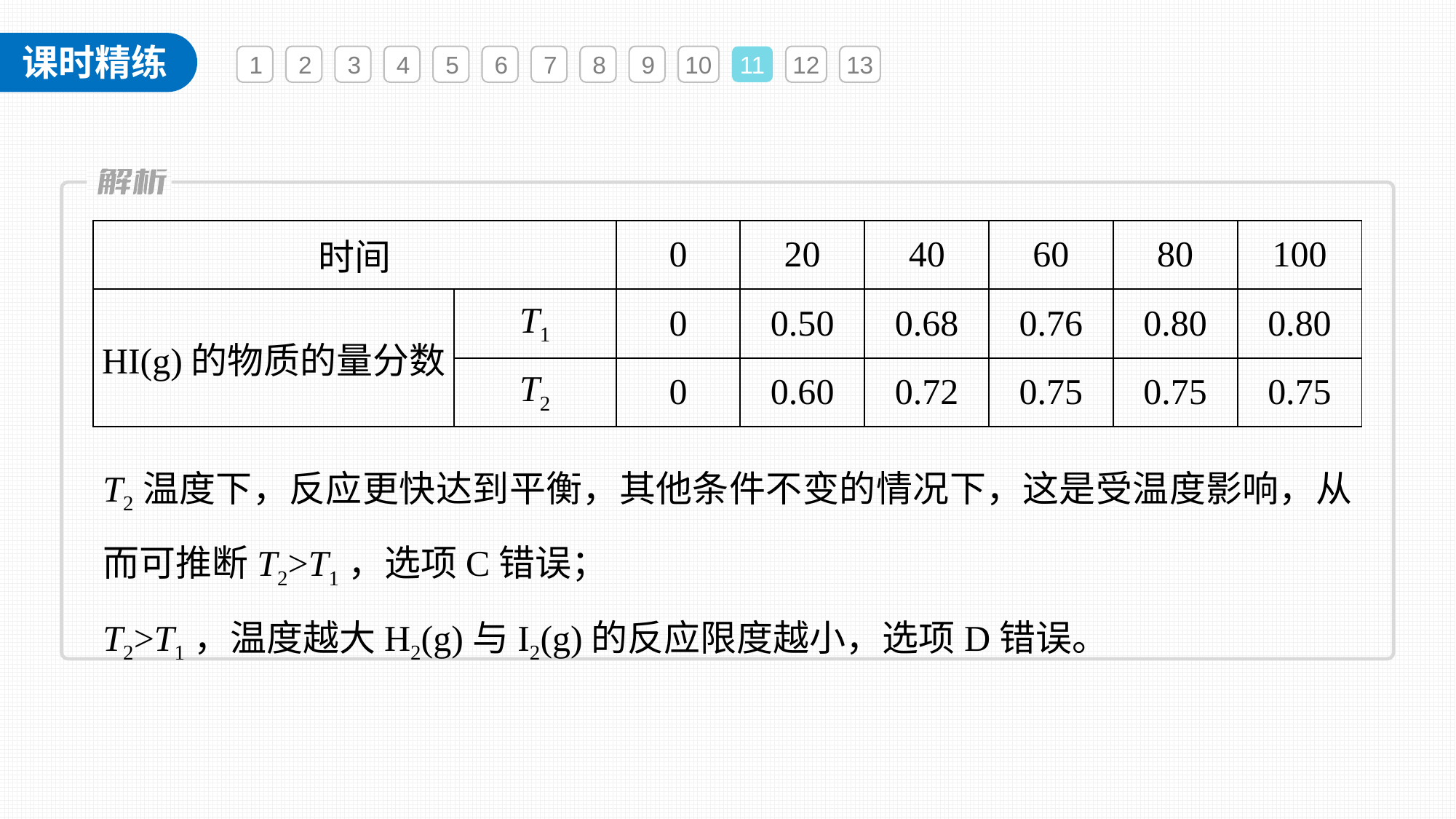

1
2
3
4
5
6
7
8
9
10
11
12
13

| 时间 |  | 0 | 20 | 40 | 60 | 80 | 100 |
| --- | --- | --- | --- | --- | --- | --- | --- |
| HI(g)的物质的量分数 | T1 | 0 | 0.50 | 0.68 | 0.76 | 0.80 | 0.80 |
|  | T2 | 0 | 0.60 | 0.72 | 0.75 | 0.75 | 0.75 |
T2温度下，反应更快达到平衡，其他条件不变的情况下，这是受温度影响，从而可推断T2>T1，选项C错误；
T2>T1，温度越大H2(g)与I2(g)的反应限度越小，选项D错误。